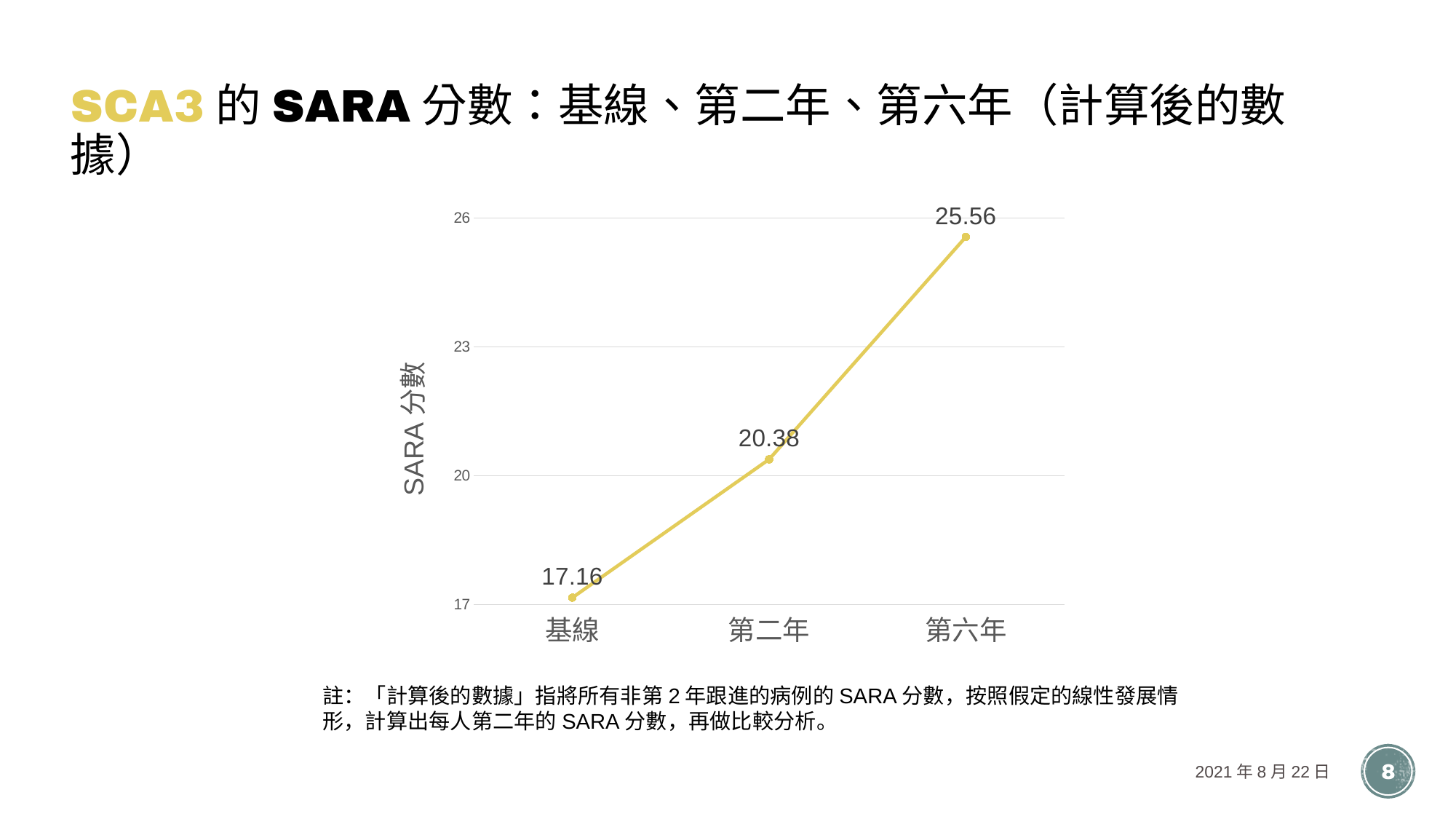

SCA3的SARA分數：基線、第二年、第六年（計算後的數據）

### Chart

| Category |  |
|---|---|
| 基線 | 17.16 |
| 第二年 | 20.38 |
| 第六年 | 25.56 |
註：「計算後的數據」指將所有非第2年跟進的病例的SARA分數，按照假定的線性發展情形，計算出每人第二年的SARA分數，再做比較分析。
2021年8月22日
8